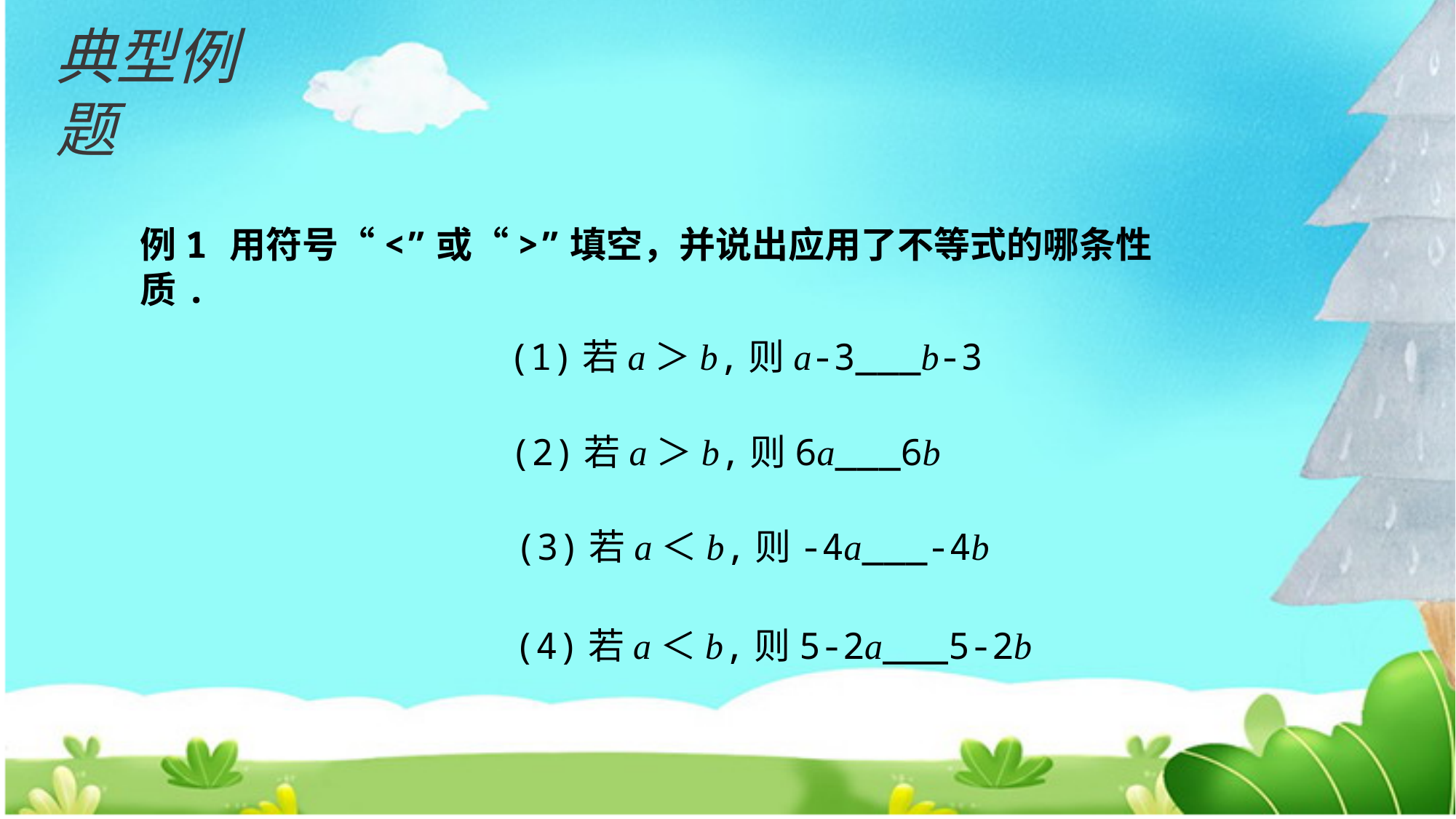

典型例题
例1 用符号“<”或“>”填空，并说出应用了不等式的哪条性质.
(1)若a＞b,则a-3___b-3
(2)若a＞b,则6a___6b
(3)若a＜b,则-4a___-4b
(4)若a＜b,则5-2a___5-2b